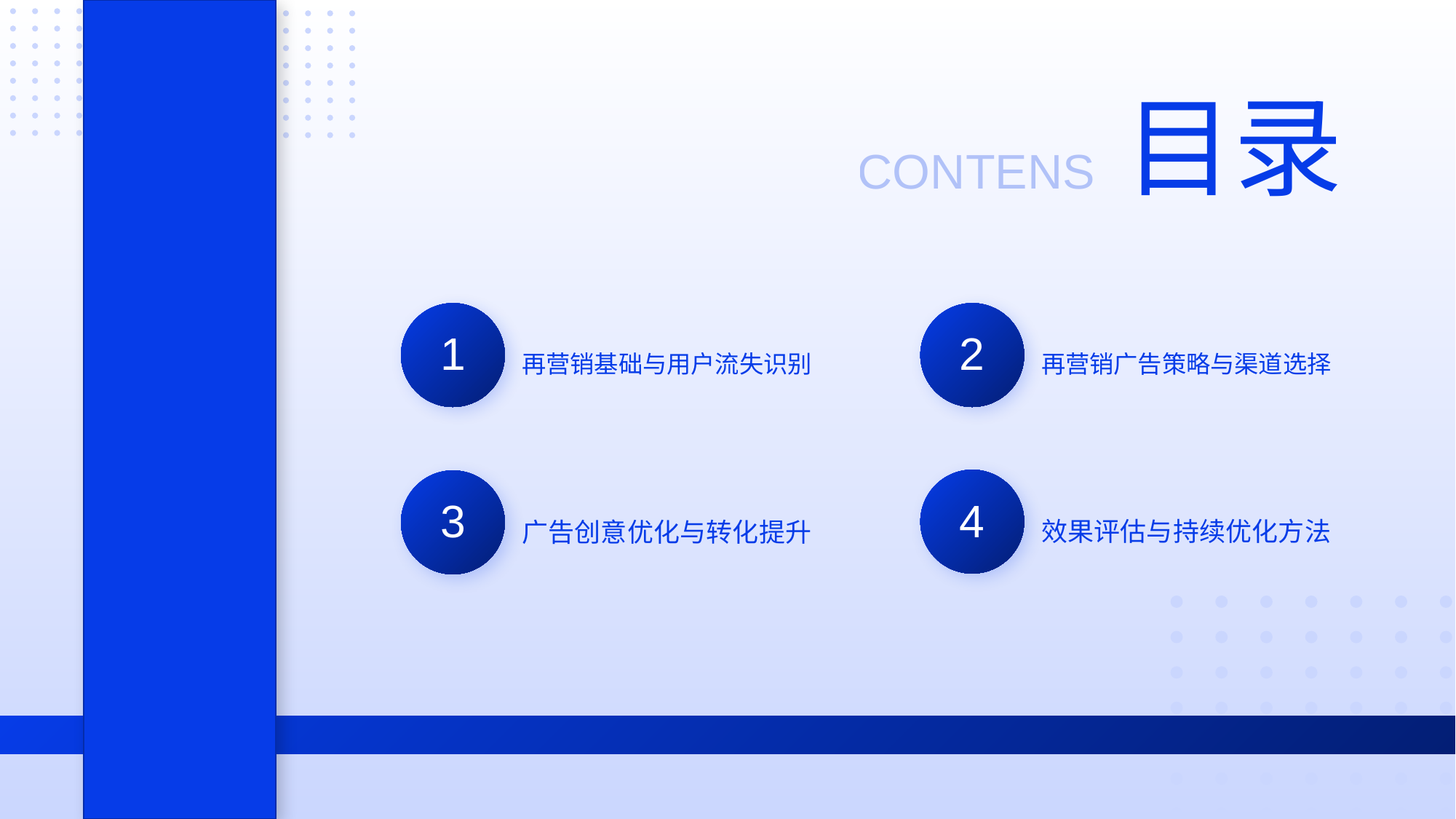

目录
CONTENS
再营销广告策略与渠道选择
再营销基础与用户流失识别

1
2
效果评估与持续优化方法
广告创意优化与转化提升

3
4